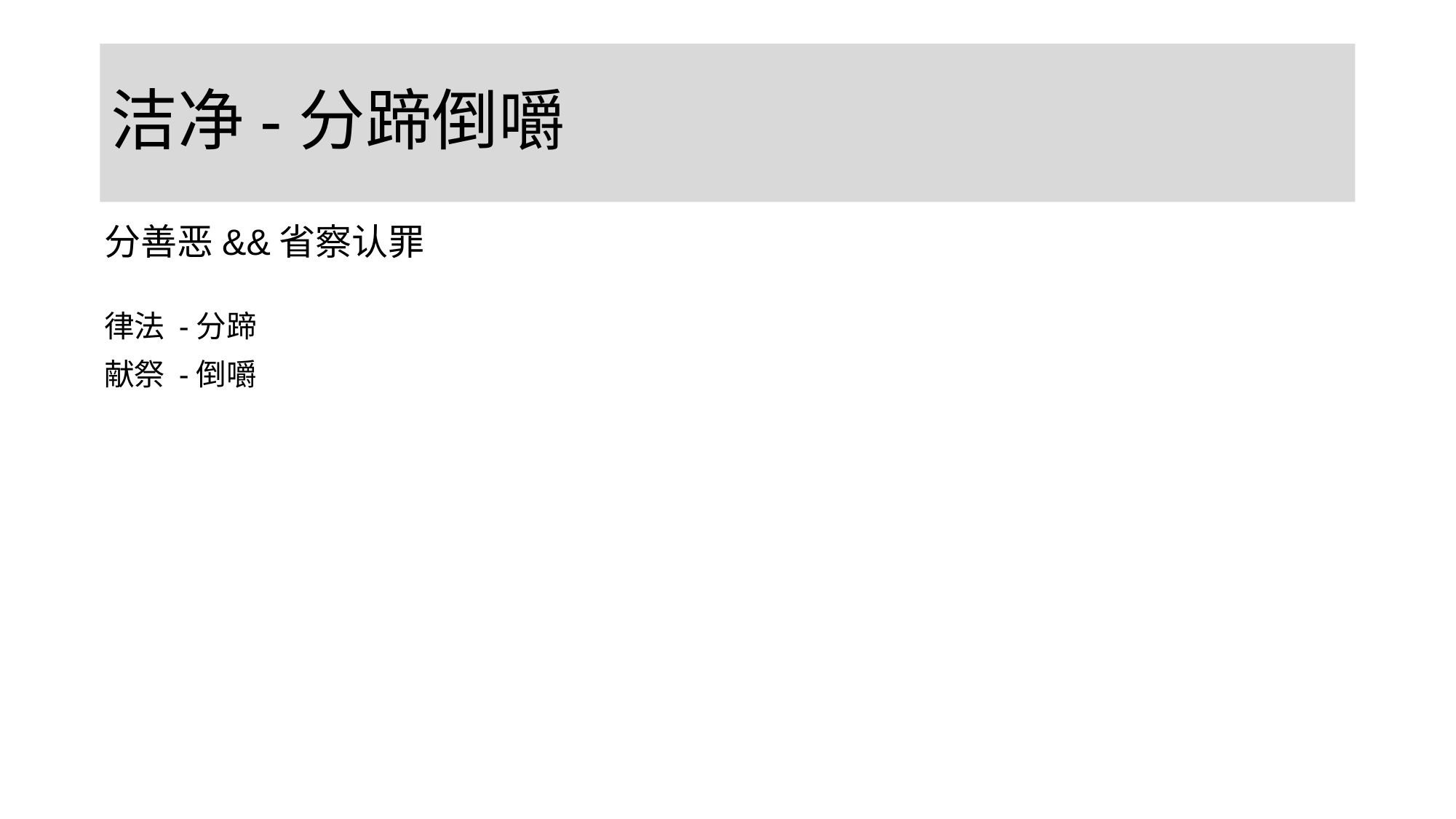

# 洁净-分蹄倒嚼
分善恶&&省察认罪

律法 -分蹄
献祭 -倒嚼